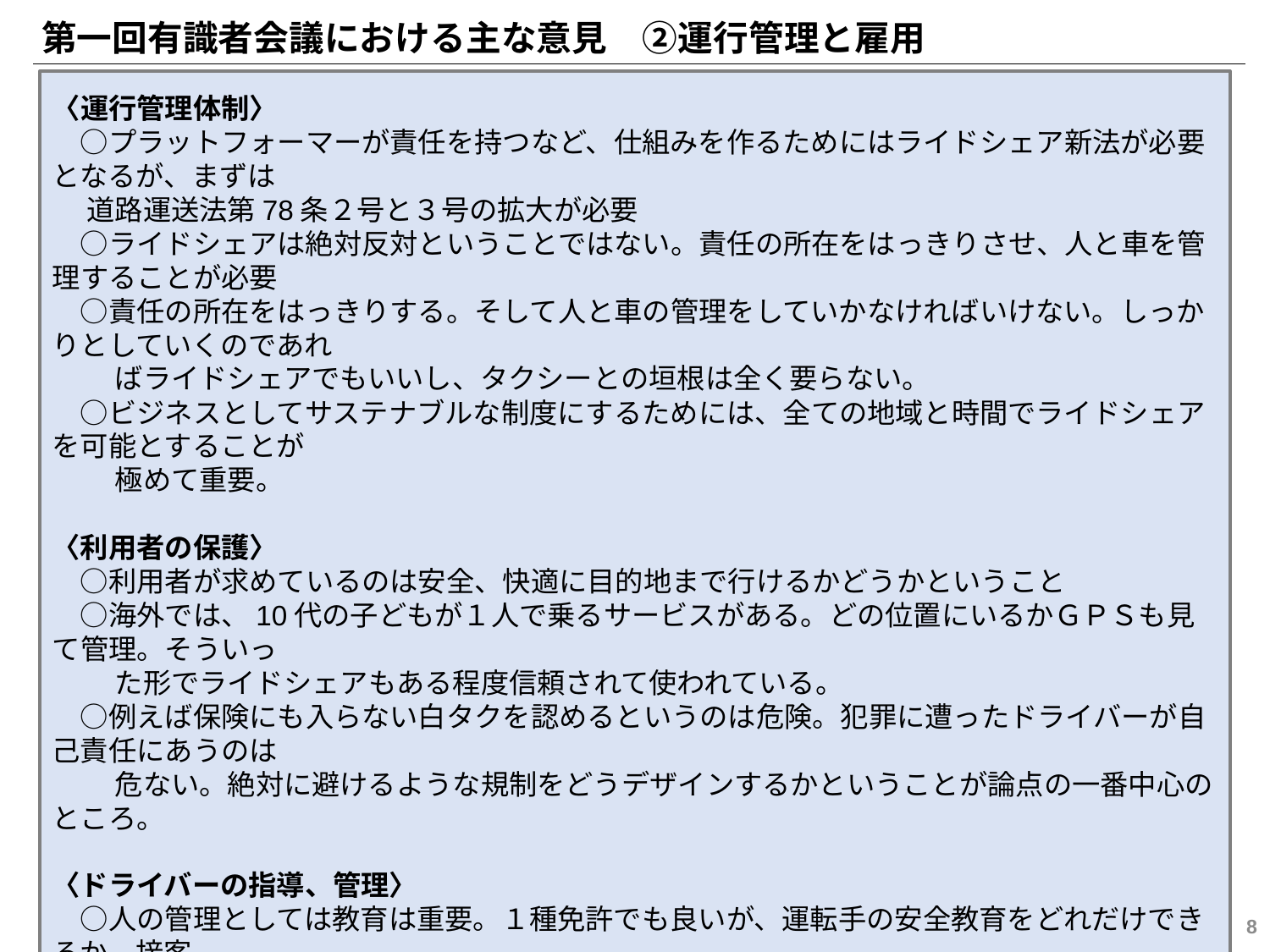

第一回有識者会議における主な意見　②運行管理と雇用
〈運行管理体制〉
　○プラットフォーマーが責任を持つなど、仕組みを作るためにはライドシェア新法が必要となるが、まずは
　 道路運送法第78条２号と３号の拡大が必要
　○ライドシェアは絶対反対ということではない。責任の所在をはっきりさせ、人と車を管理することが必要
　○責任の所在をはっきりする。そして人と車の管理をしていかなければいけない。しっかりとしていくのであれ
　　 ばライドシェアでもいいし、タクシーとの垣根は全く要らない。
　○ビジネスとしてサステナブルな制度にするためには、全ての地域と時間でライドシェアを可能とすることが
　　 極めて重要。

〈利用者の保護〉
　○利用者が求めているのは安全、快適に目的地まで行けるかどうかということ
　○海外では、10代の子どもが１人で乗るサービスがある。どの位置にいるかＧＰＳも見て管理。そういっ
　　 た形でライドシェアもある程度信頼されて使われている。
　○例えば保険にも入らない白タクを認めるというのは危険。犯罪に遭ったドライバーが自己責任にあうのは
　　 危ない。絶対に避けるような規制をどうデザインするかということが論点の一番中心のところ。

〈ドライバーの指導、管理〉
　○人の管理としては教育は重要。１種免許でも良いが、運転手の安全教育をどれだけできるか、接客
　　 サービスをどれだけできるかが重要
　○副業としてダブルワークとなると、労働時間の問題も出てくる。加えて、運転手の資質も考える必要
　○ライドシェアアプリを導入することで、流しがなくなるなど、二種免許の必要性は大幅に下がる。

〈車両の管理〉
　○車の管理は、ライドシェアもタクシーと同様にすべき。登録、点検をきっちりとし、保険も当然入る。
8